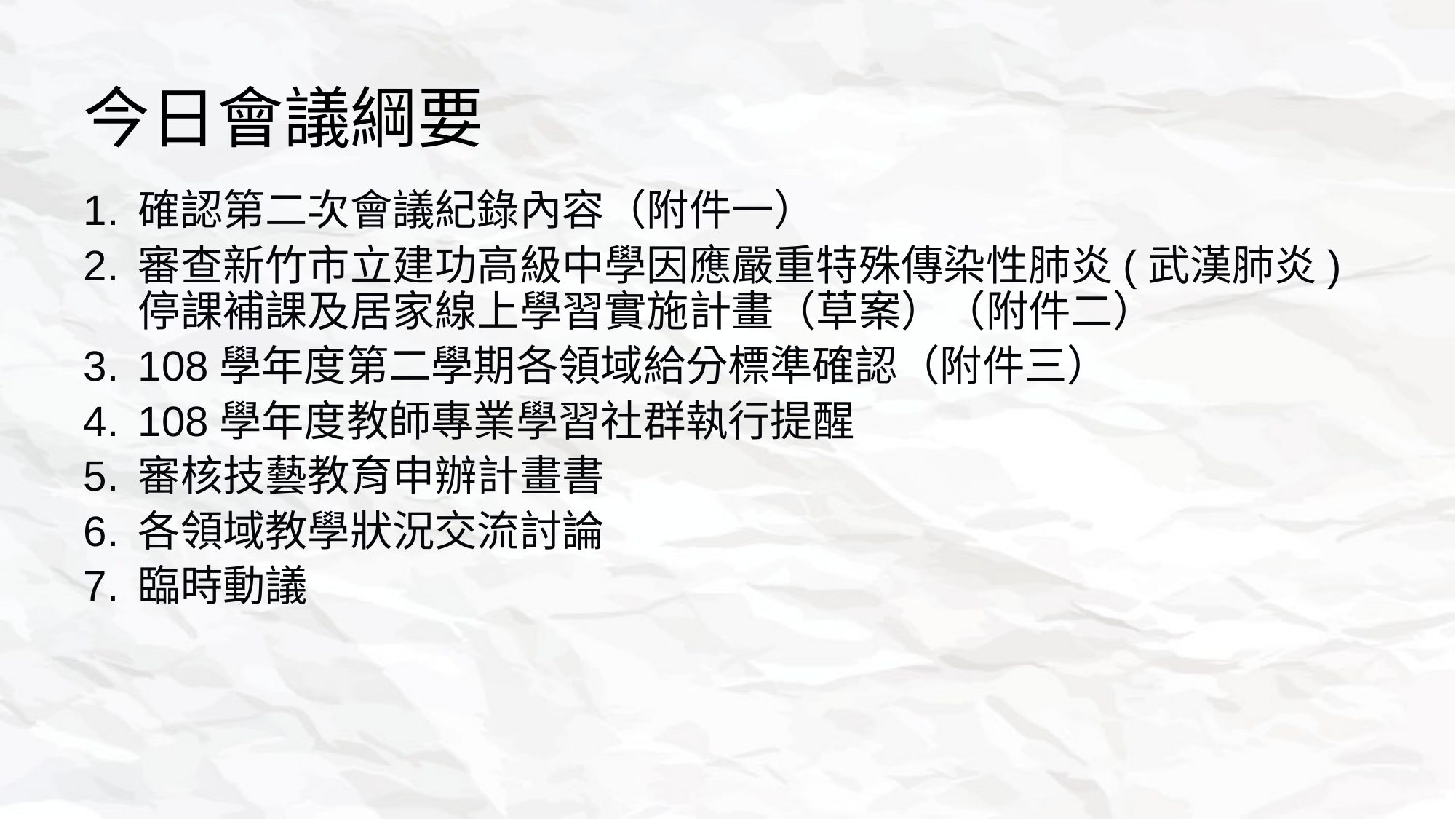

# 今日會議綱要
確認第二次會議紀錄內容（附件一）
審查新竹市立建功高級中學因應嚴重特殊傳染性肺炎(武漢肺炎)停課補課及居家線上學習實施計畫（草案）（附件二）
108學年度第二學期各領域給分標準確認（附件三）
108學年度教師專業學習社群執行提醒
審核技藝教育申辦計畫書
各領域教學狀況交流討論
臨時動議